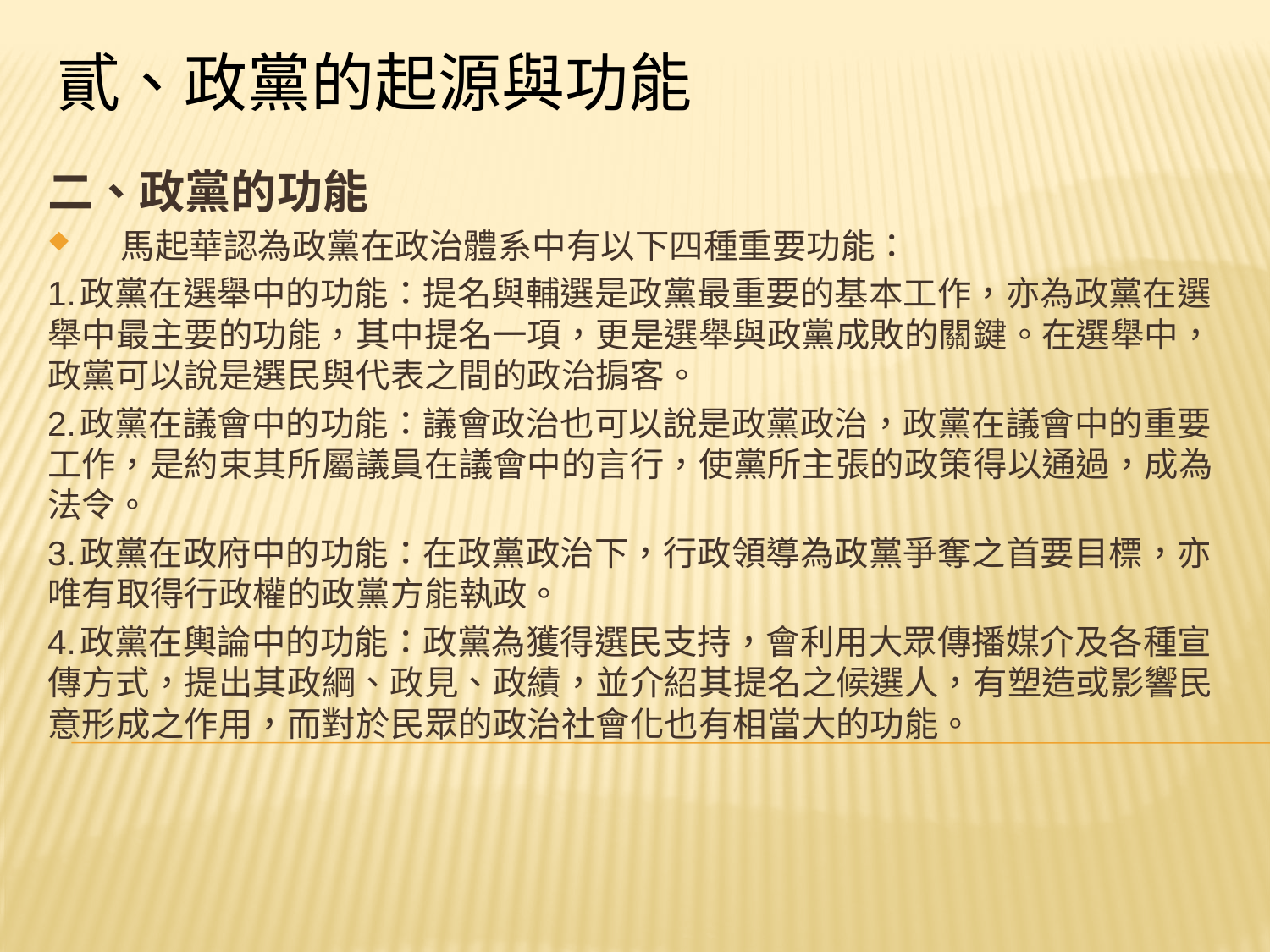

# 貳、政黨的起源與功能
二、政黨的功能
馬起華認為政黨在政治體系中有以下四種重要功能：
1.政黨在選舉中的功能：提名與輔選是政黨最重要的基本工作，亦為政黨在選舉中最主要的功能，其中提名一項，更是選舉與政黨成敗的關鍵。在選舉中，政黨可以說是選民與代表之間的政治掮客。
2.政黨在議會中的功能：議會政治也可以說是政黨政治，政黨在議會中的重要工作，是約束其所屬議員在議會中的言行，使黨所主張的政策得以通過，成為法令。
3.政黨在政府中的功能：在政黨政治下，行政領導為政黨爭奪之首要目標，亦唯有取得行政權的政黨方能執政。
4.政黨在輿論中的功能：政黨為獲得選民支持，會利用大眾傳播媒介及各種宣傳方式，提出其政綱、政見、政績，並介紹其提名之候選人，有塑造或影響民意形成之作用，而對於民眾的政治社會化也有相當大的功能。